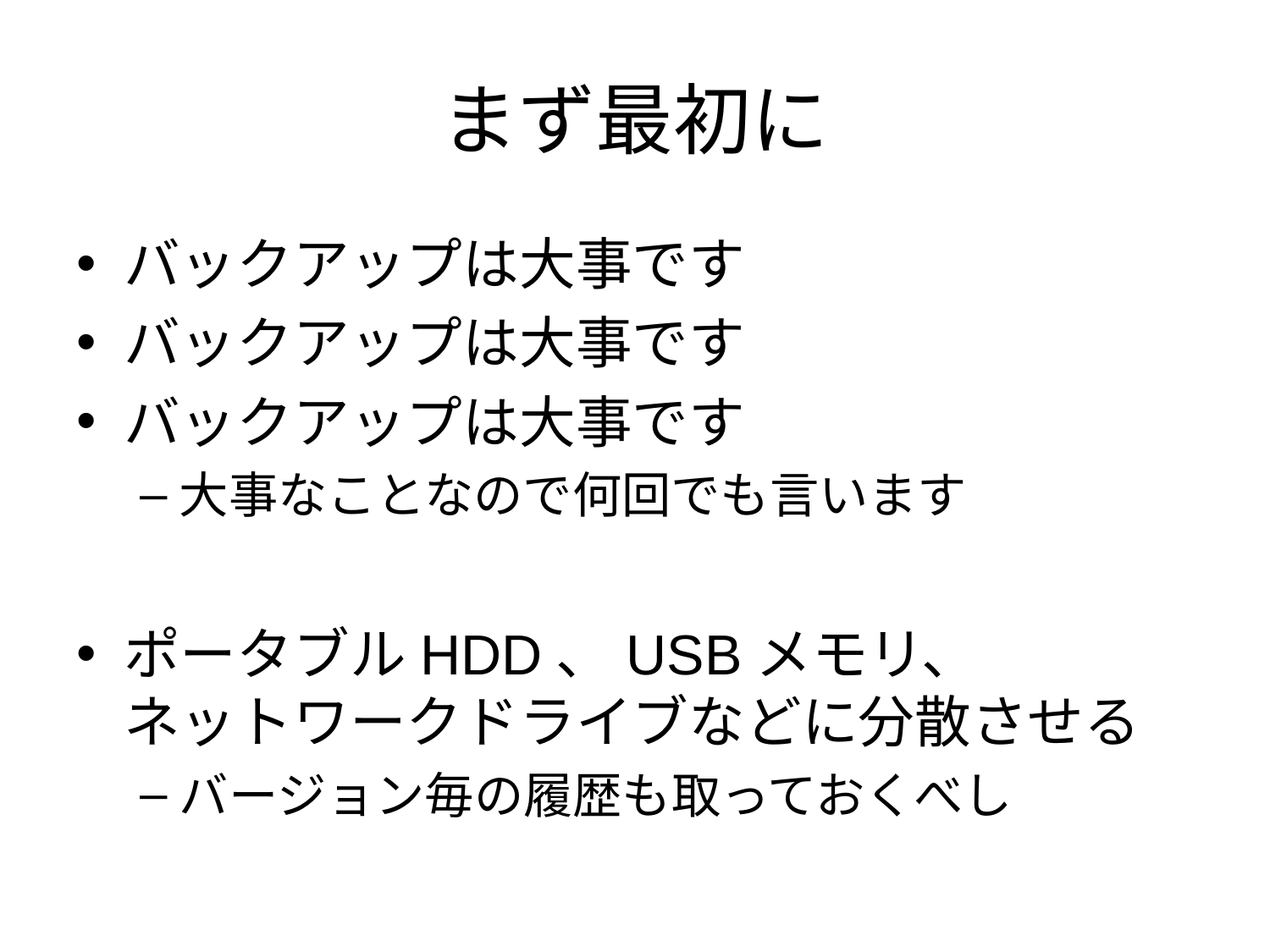

# まず最初に
バックアップは大事です
バックアップは大事です
バックアップは大事です
大事なことなので何回でも言います

ポータブルHDD、USBメモリ、
ネットワークドライブなどに分散させる
バージョン毎の履歴も取っておくべし